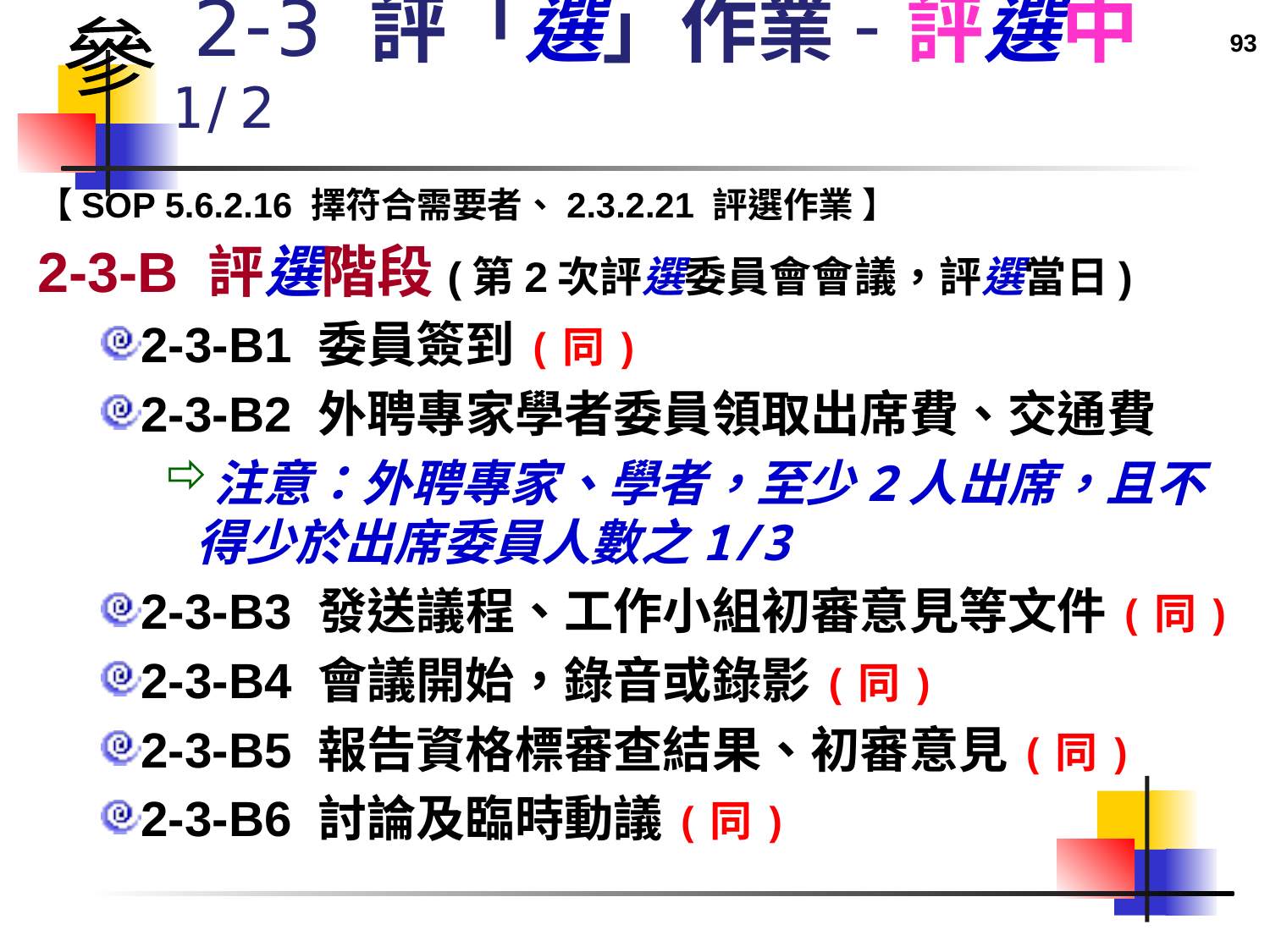

93
參
# 2-3 評「選」作業-評選中 1/2
【SOP 5.6.2.16 擇符合需要者、2.3.2.21 評選作業 】
2-3-B 評選階段(第2次評選委員會會議，評選當日)
2-3-B1 委員簽到(同)
2-3-B2 外聘專家學者委員領取出席費、交通費
注意：外聘專家、學者，至少2人出席，且不得少於出席委員人數之1/3
2-3-B3 發送議程、工作小組初審意見等文件(同)
2-3-B4 會議開始，錄音或錄影(同)
2-3-B5 報告資格標審查結果、初審意見(同)
2-3-B6 討論及臨時動議(同)